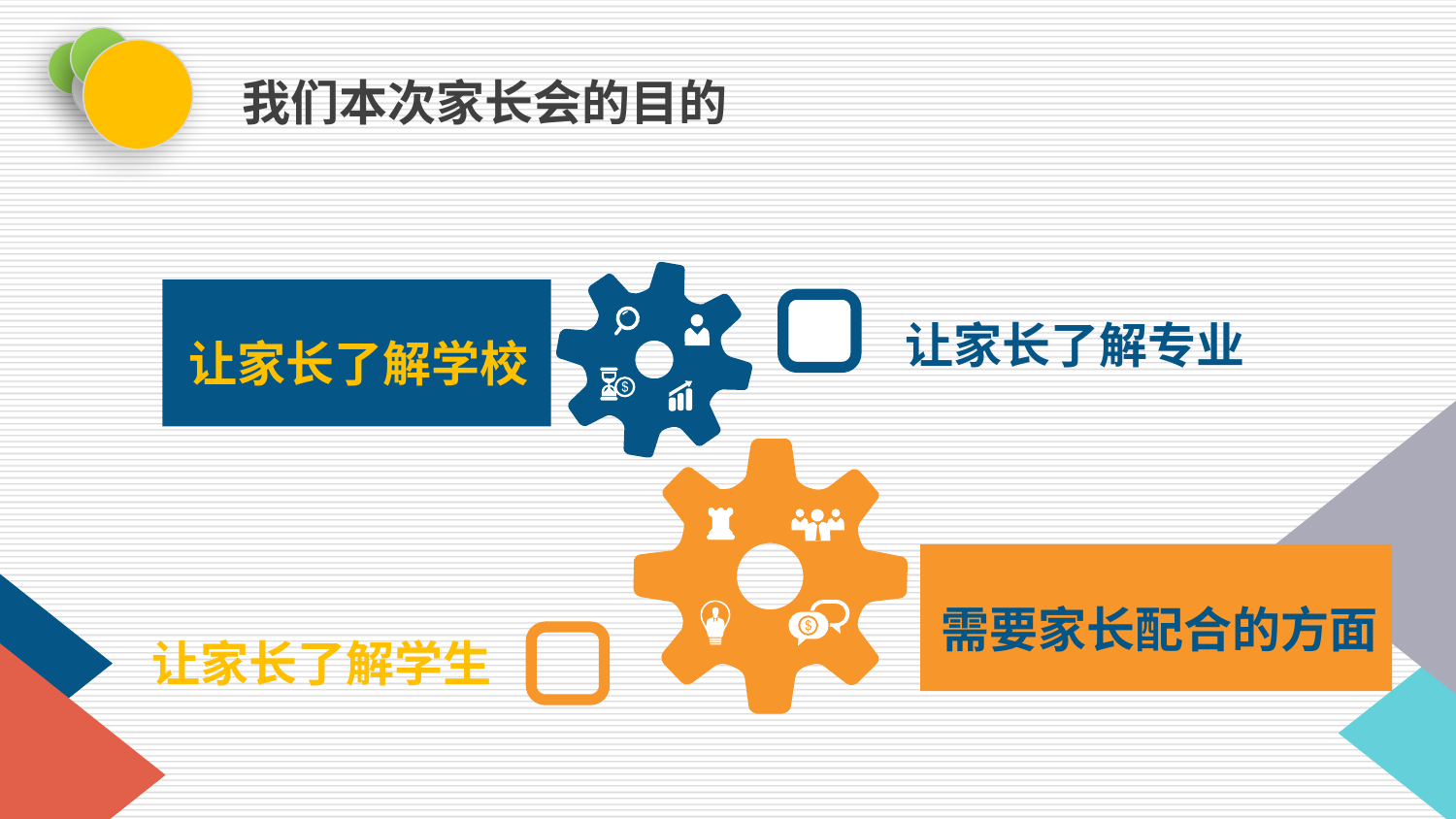

我们本次家长会的目的

让家长了解专业
让家长了解学校

需要家长配合的方面

让家长了解学生